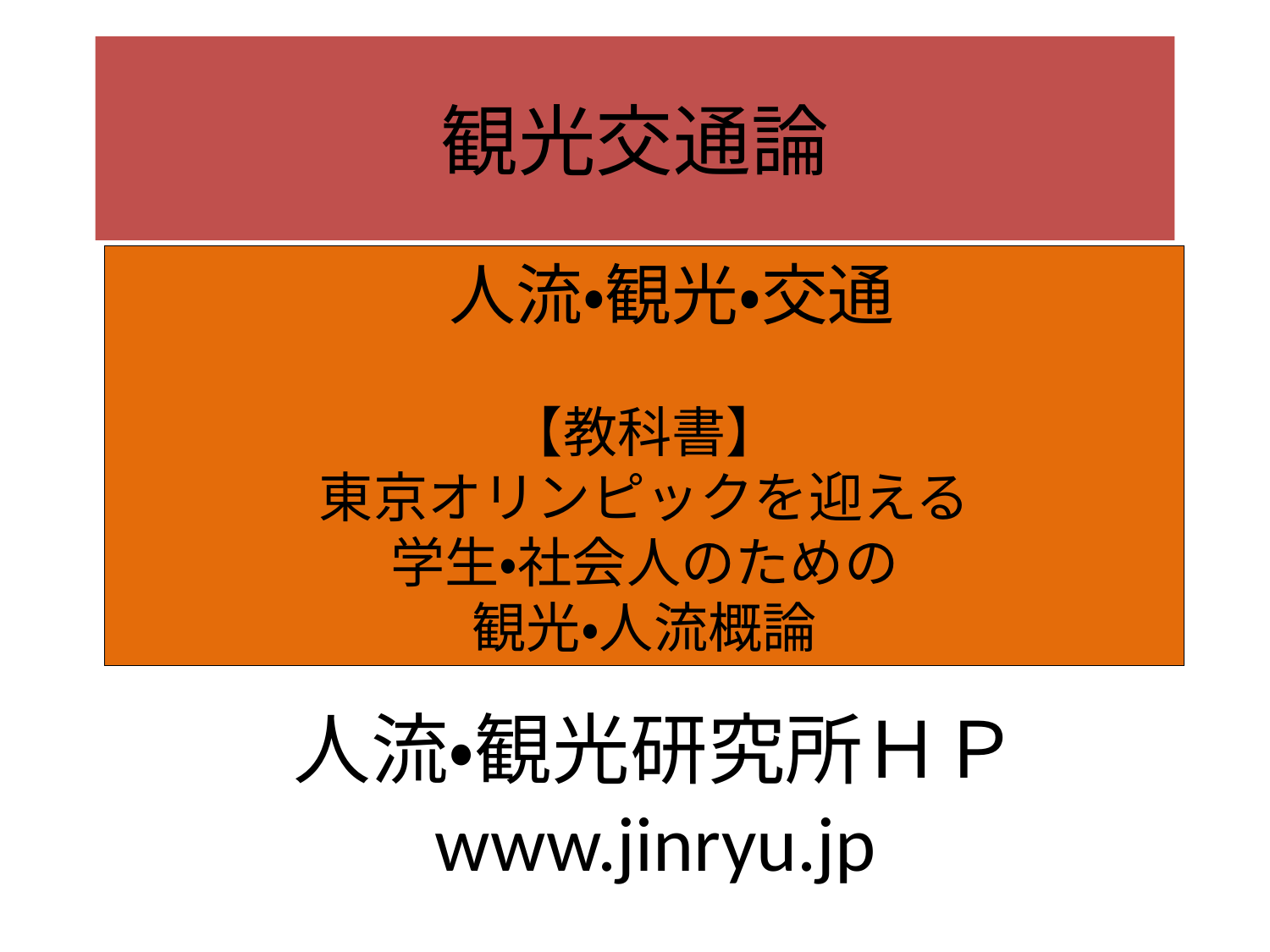

# 観光交通論
　人流・観光・交通
【教科書】
東京オリンピックを迎える
学生・社会人のための
観光・人流概論
人流・観光研究所ＨＰ
www.jinryu.jp